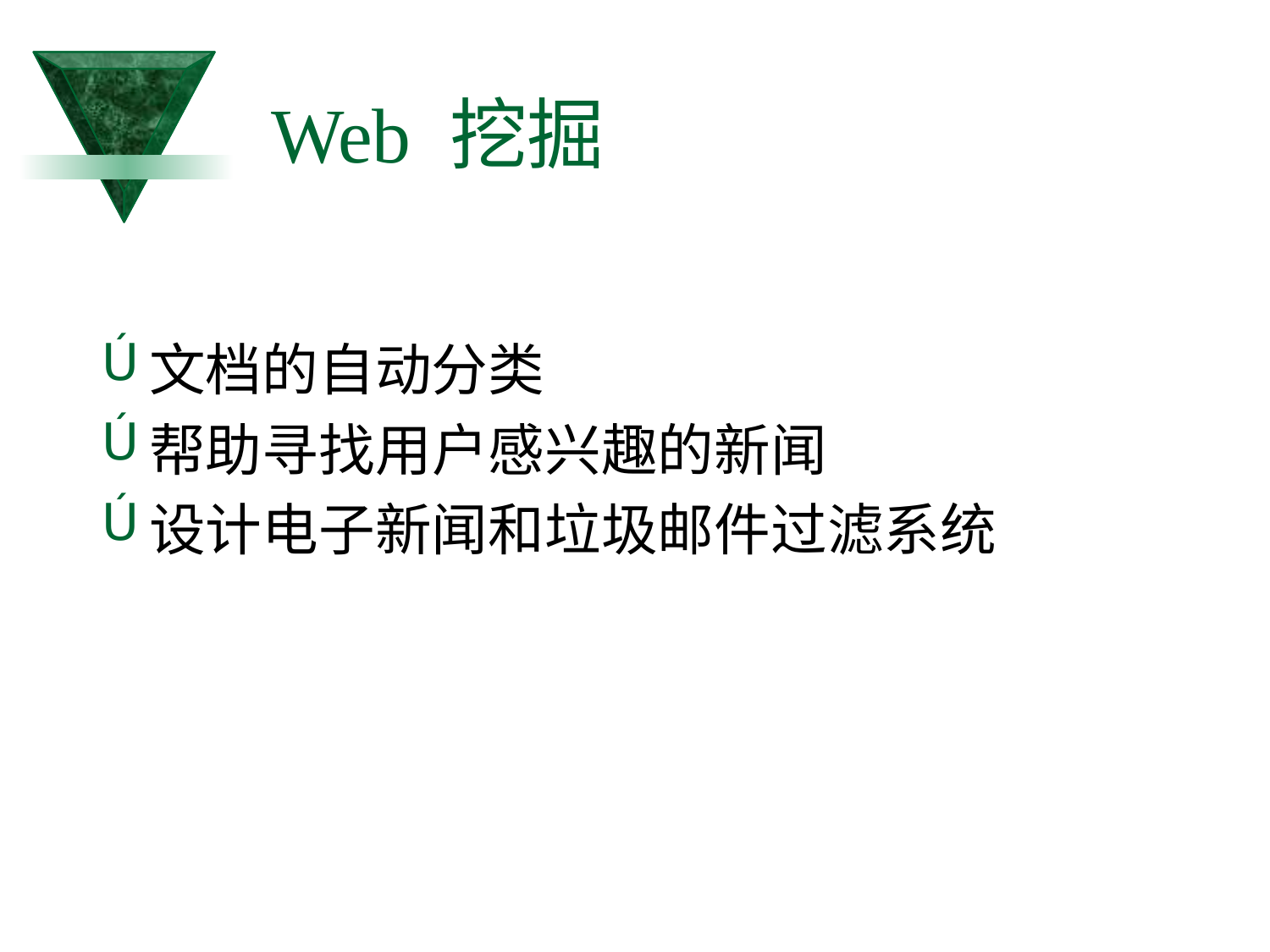

# Web 挖掘
文档的自动分类
帮助寻找用户感兴趣的新闻
设计电子新闻和垃圾邮件过滤系统